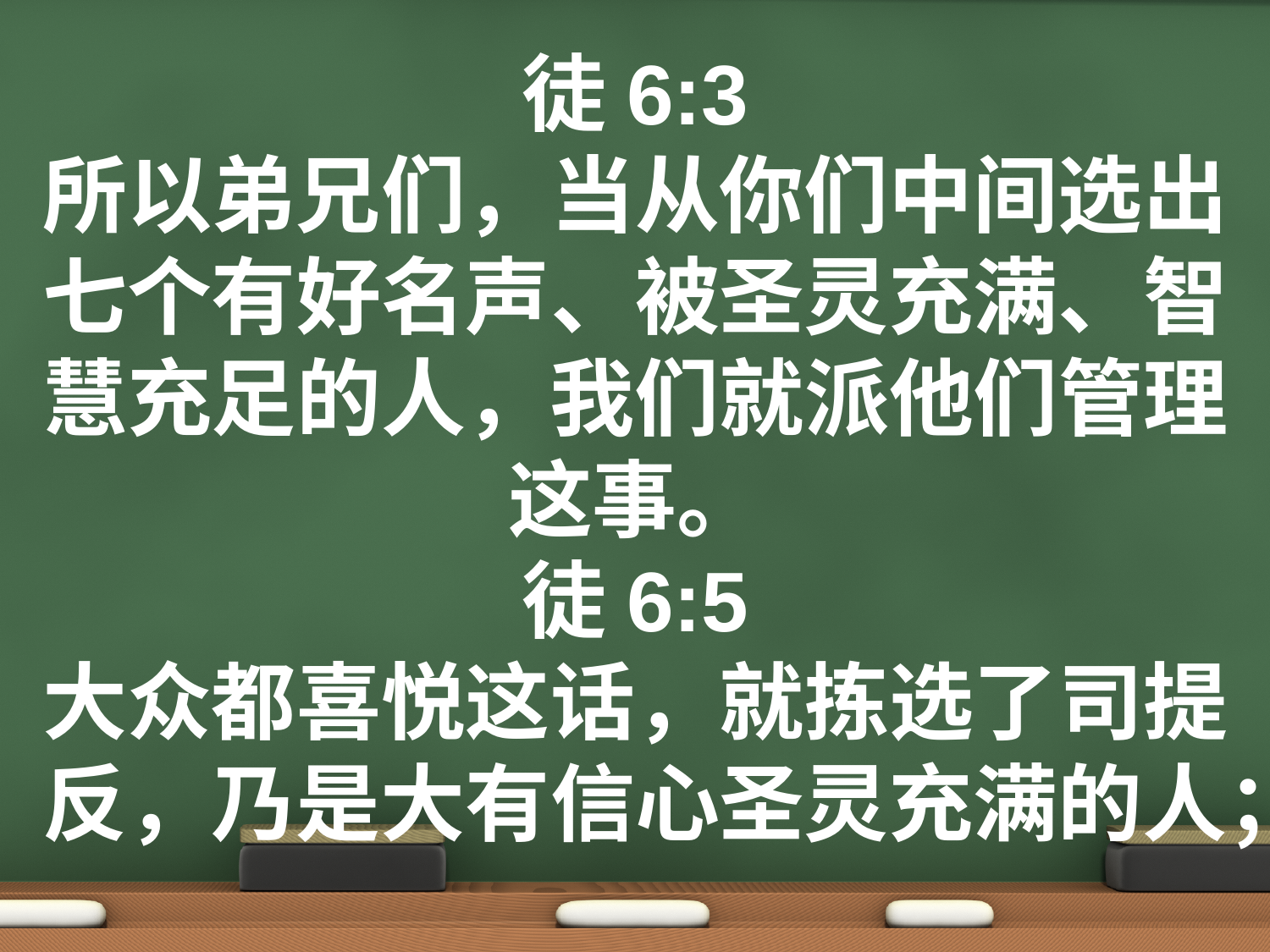

徒6:3
所以弟兄们，当从你们中间选出七个有好名声、被圣灵充满、智慧充足的人，我们就派他们管理这事。
徒6:5
大众都喜悦这话，就拣选了司提反，乃是大有信心圣灵充满的人；